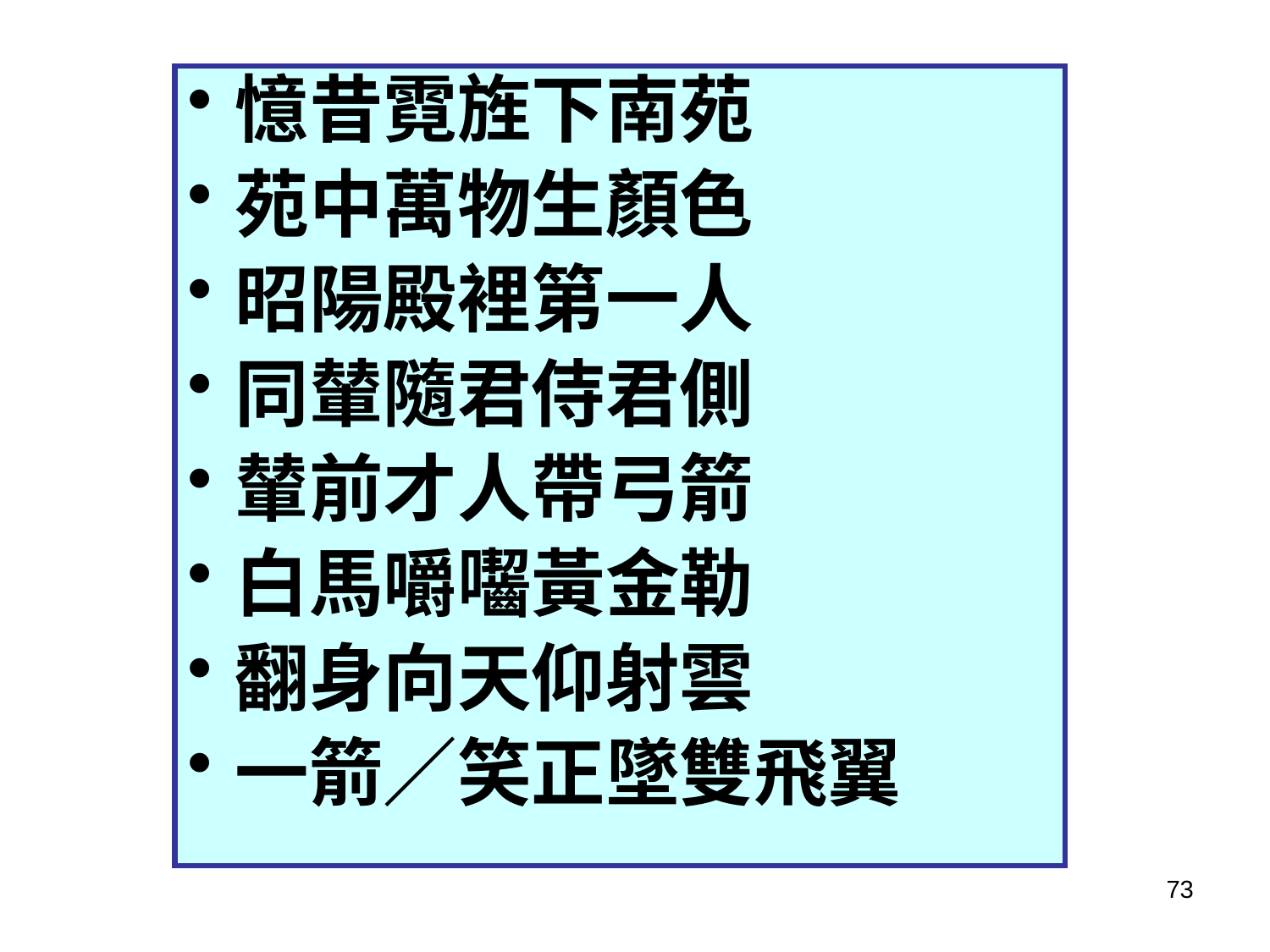

憶昔霓旌下南苑
苑中萬物生顏色
昭陽殿裡第一人
同輦隨君侍君側
輦前才人帶弓箭
白馬嚼囓黃金勒
翻身向天仰射雲
一箭／笑正墜雙飛翼
73